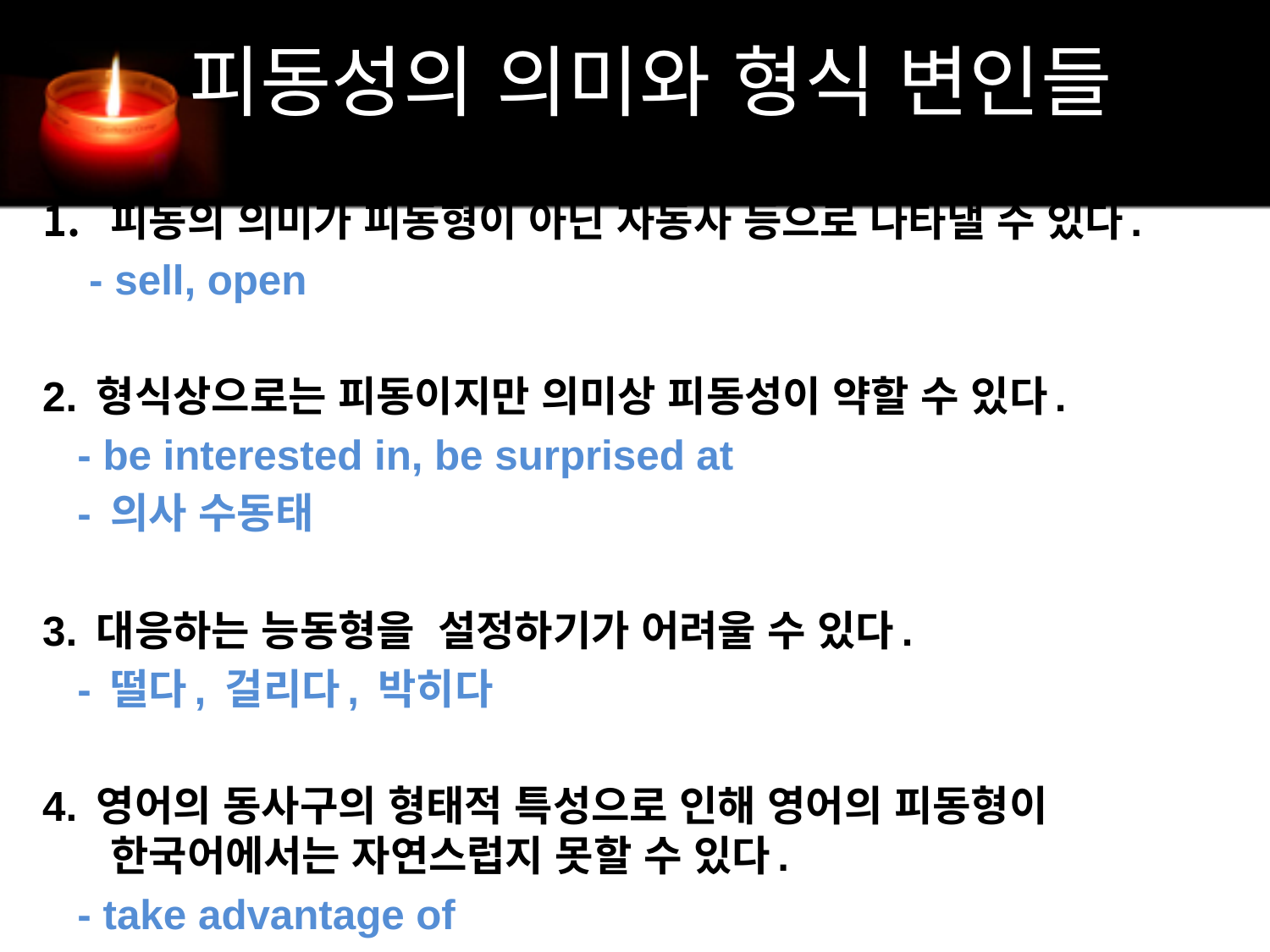

# 피동성의 의미와 형식 변인들
피동의 의미가 피동형이 아닌 자동사 등으로 나타낼 수 있다.
    - sell, open

2. 형식상으로는 피동이지만 의미상 피동성이 약할 수 있다.
   - be interested in, be surprised at
   - 의사 수동태

3. 대응하는 능동형을  설정하기가 어려울 수 있다.
   - 떨다, 걸리다, 박히다

4. 영어의 동사구의 형태적 특성으로 인해 영어의 피동형이 한국어에서는 자연스럽지 못할 수 있다.
   - take advantage of